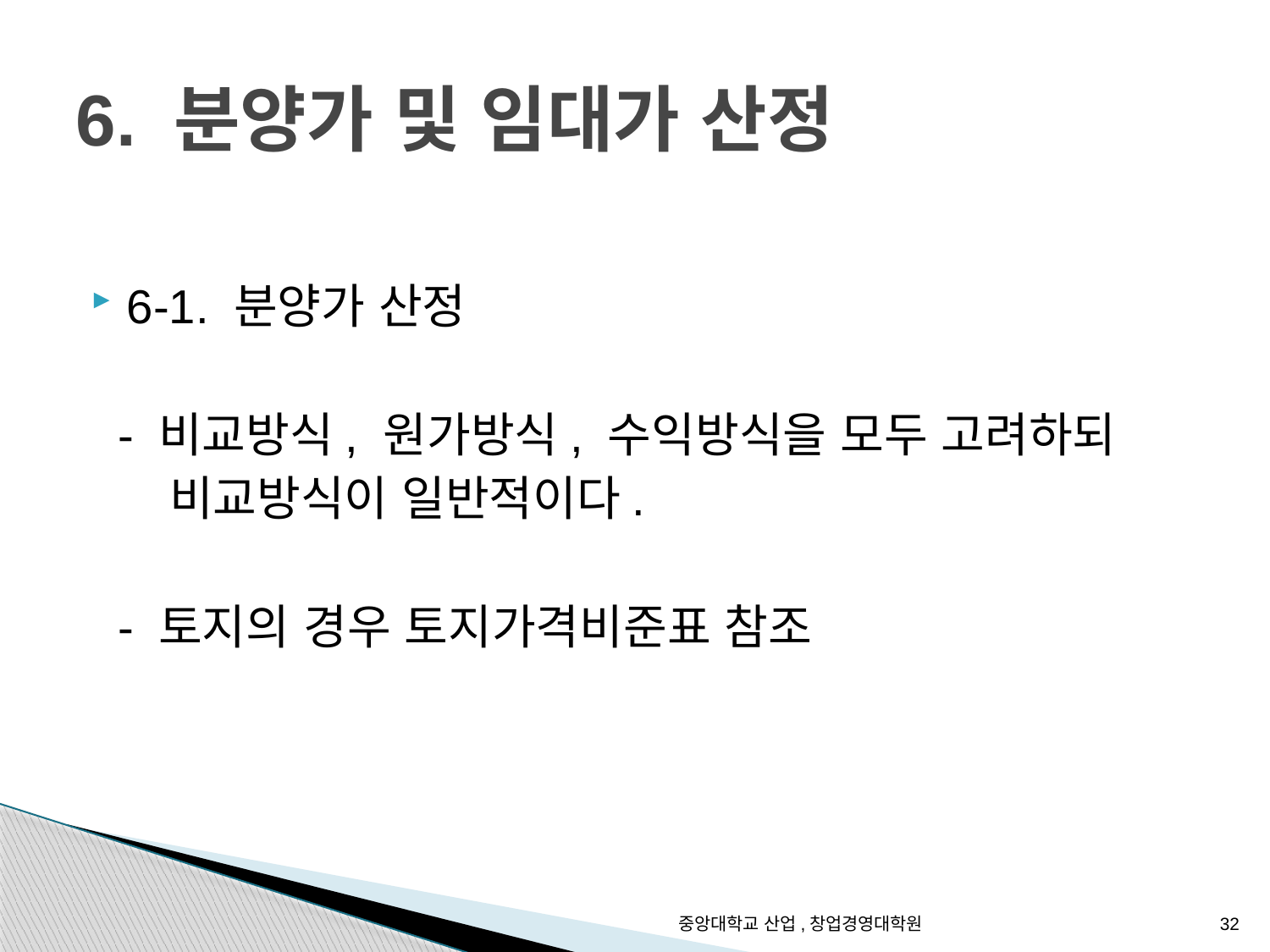

# 6. 분양가 및 임대가 산정

6-1. 분양가 산정

  - 비교방식, 원가방식, 수익방식을 모두 고려하되
     비교방식이 일반적이다.

  - 토지의 경우 토지가격비준표 참조

중앙대학교 산업,창업경영대학원
32